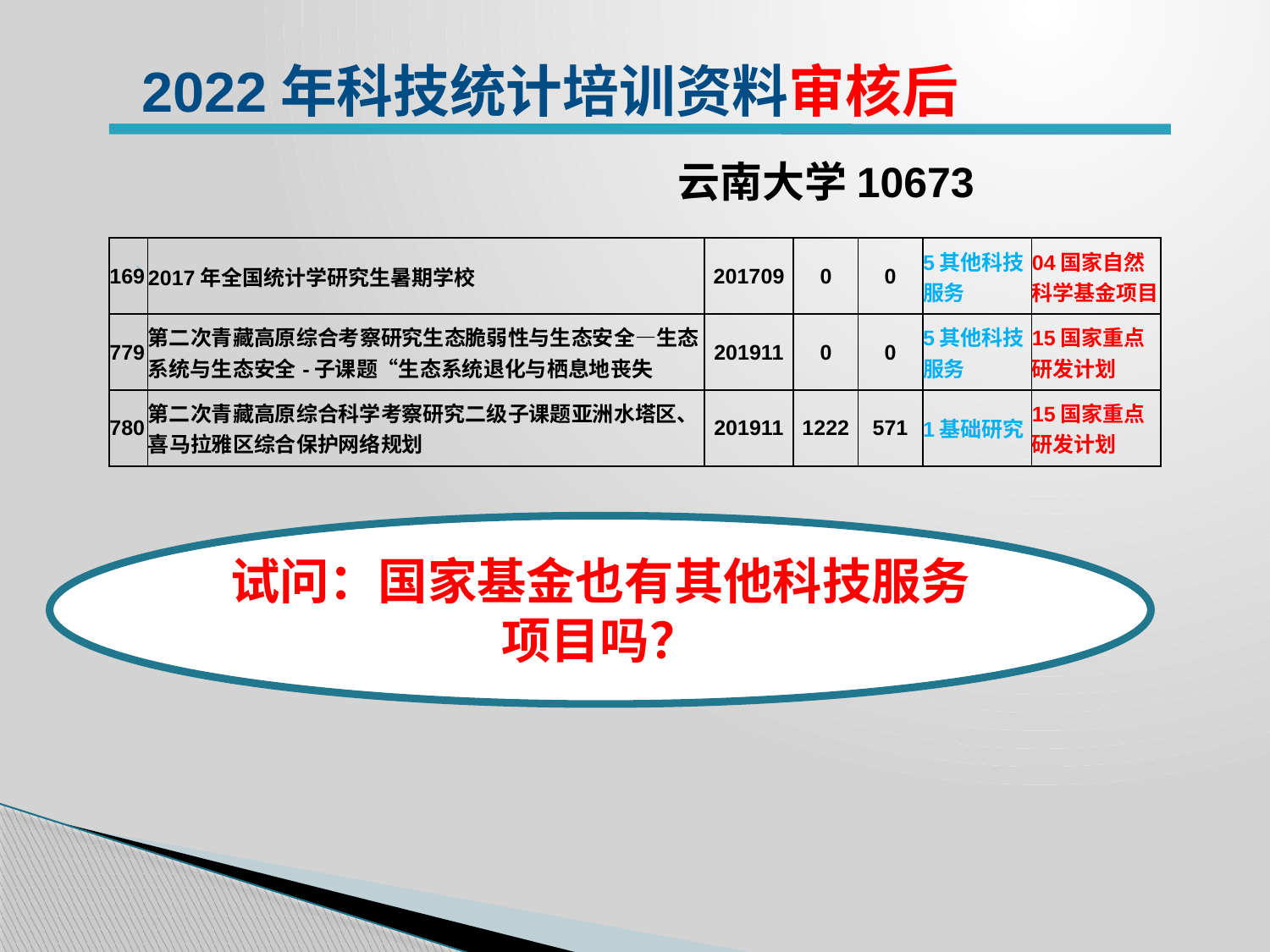

2022年科技统计培训资料审核后
云南大学10673
| 169 | 2017年全国统计学研究生暑期学校 | 201709 | 0 | 0 | 5其他科技服务 | 04国家自然科学基金项目 |
| --- | --- | --- | --- | --- | --- | --- |
| 779 | 第二次青藏高原综合考察研究生态脆弱性与生态安全—生态系统与生态安全-子课题“生态系统退化与栖息地丧失 | 201911 | 0 | 0 | 5其他科技服务 | 15国家重点研发计划 |
| 780 | 第二次青藏高原综合科学考察研究二级子课题亚洲水塔区、喜马拉雅区综合保护网络规划 | 201911 | 1222 | 571 | 1基础研究 | 15国家重点研发计划 |
试问：国家基金也有其他科技服务项目吗？